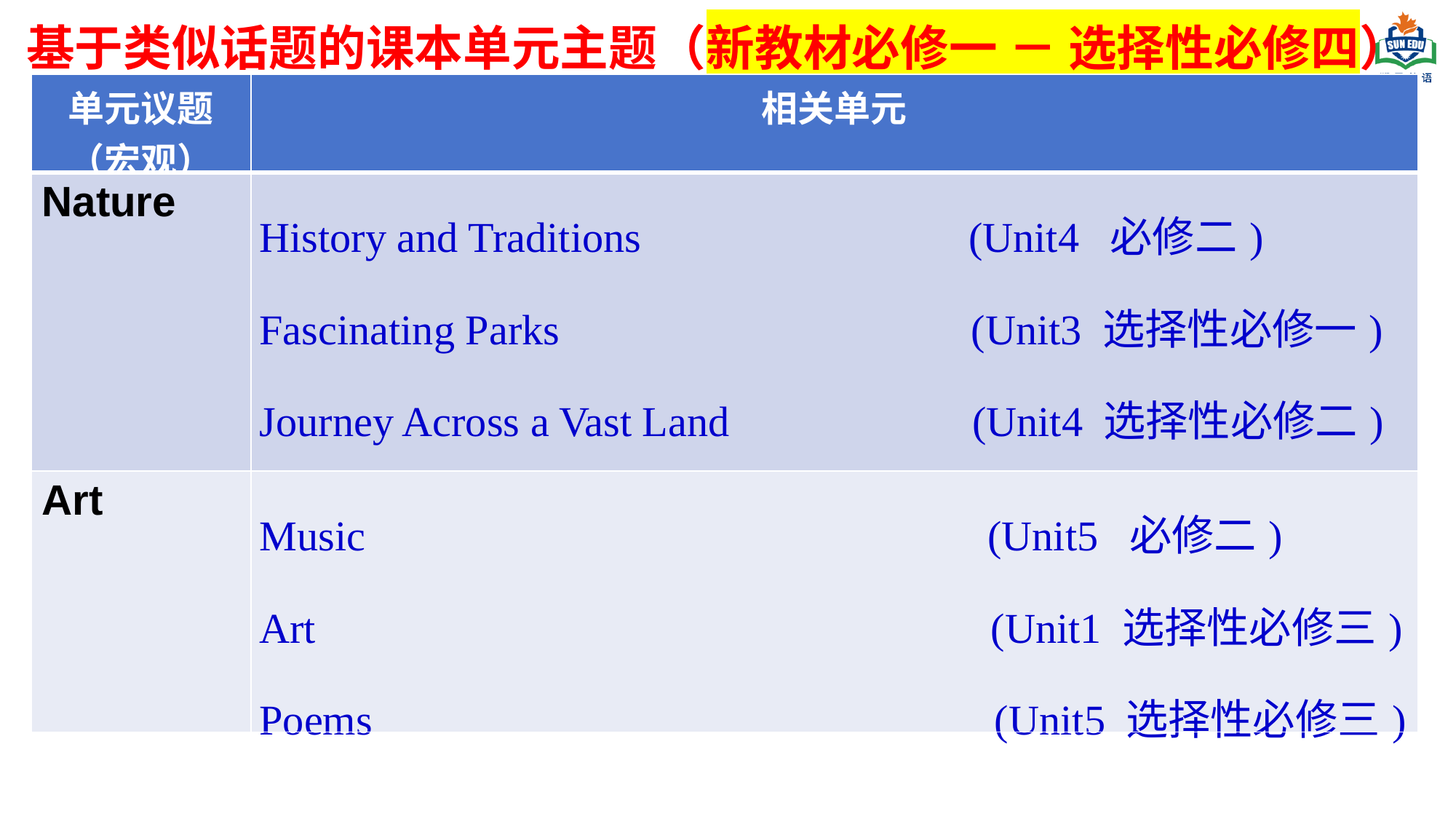

基于类似话题的课本单元主题（新教材必修一 － 选择性必修四）
| 单元议题（宏观） | 相关单元 |
| --- | --- |
| Nature | History and Traditions (Unit4 必修二) Fascinating Parks (Unit3 选择性必修一) Journey Across a Vast Land (Unit4 选择性必修二) |
| Art | Music (Unit5 必修二) Art (Unit1 选择性必修三) Poems (Unit5 选择性必修三) |